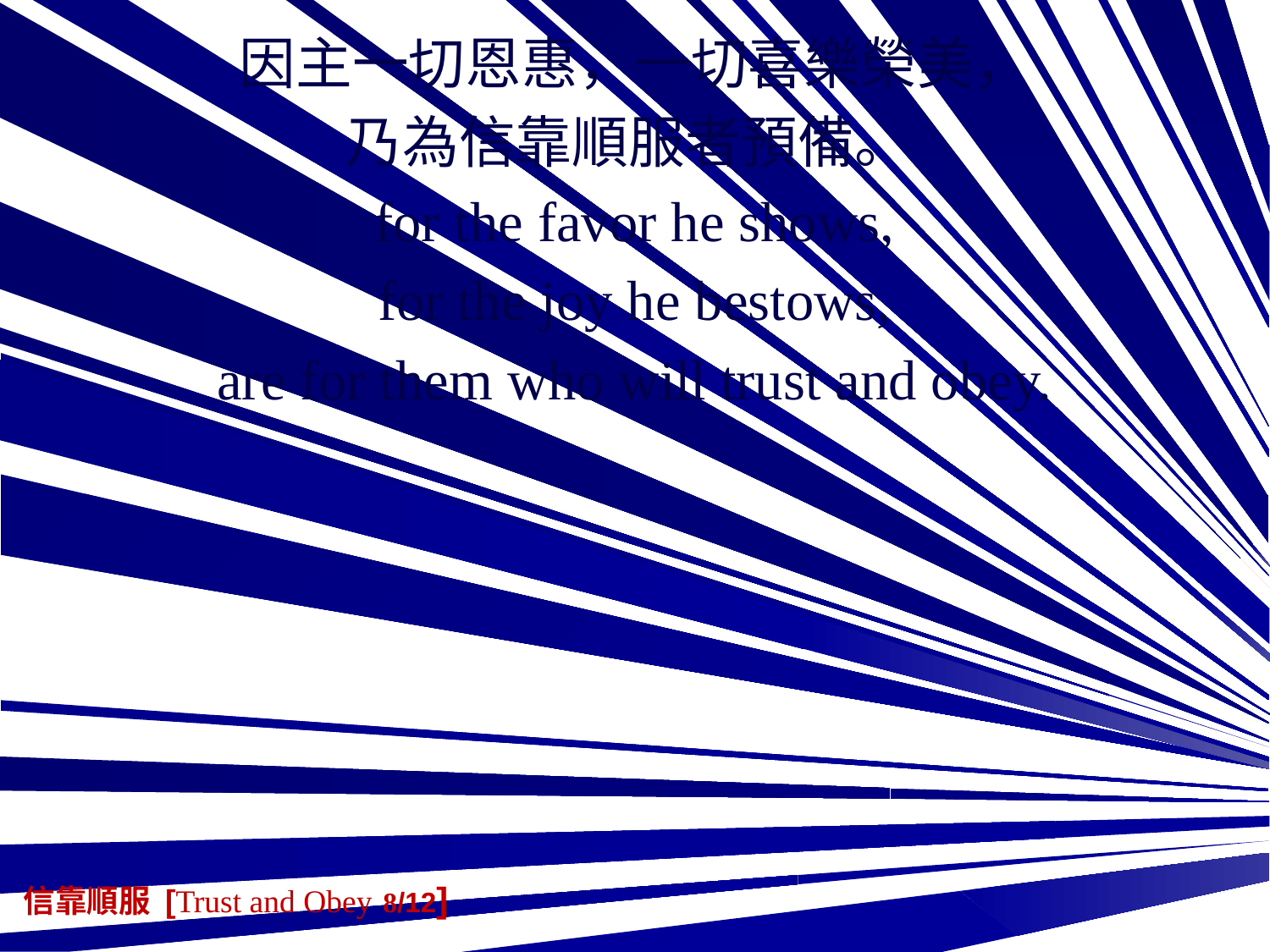

因主一切恩惠，一切喜樂榮美，
乃為信靠順服者預備。
for the favor he shows,
for the joy he bestows,
are for them who will trust and obey.
信靠順服 [Trust and Obey 8/12]